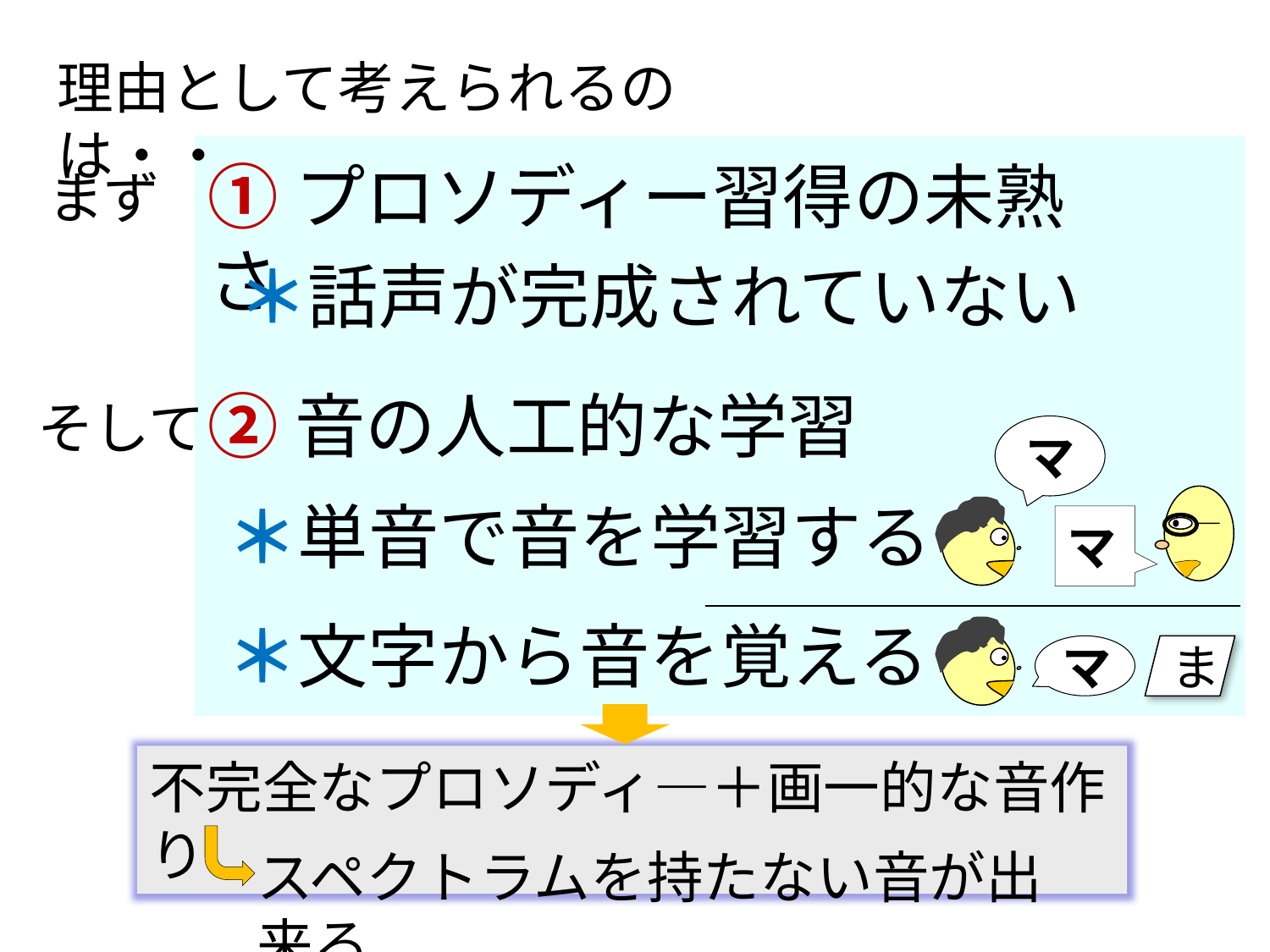

理由として考えられるのは・・

①プロソディー習得の未熟さ
まず
＊話声が完成されていない
②音の人工的な学習
そして
マ
＊単音で音を学習する

マ
＊文字から音を覚える

マ
ま

不完全なプロソディ―＋画一的な音作り

スペクトラムを持たない音が出来る